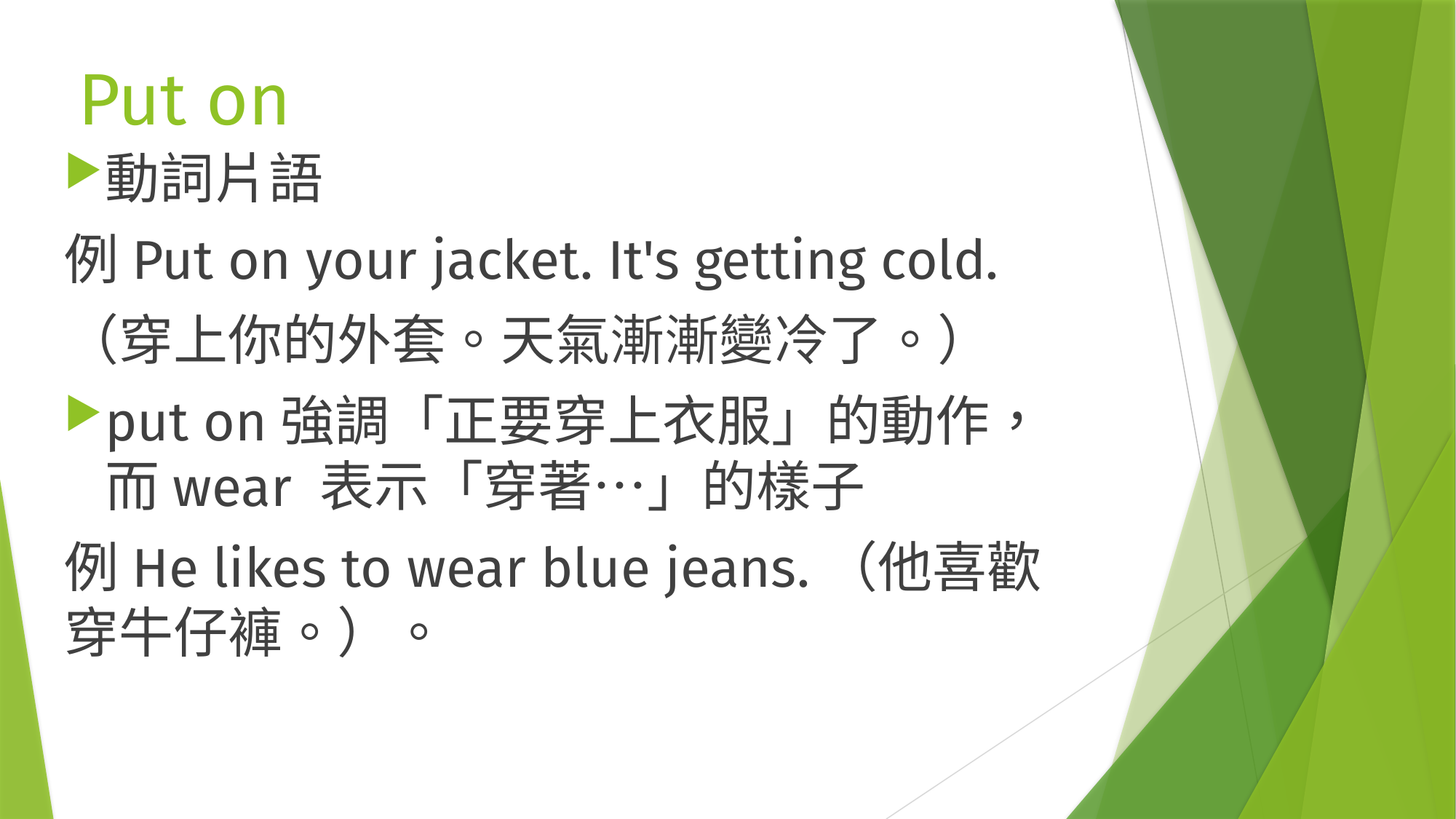

# Put on
動詞片語
例Put on your jacket. It's getting cold.
（穿上你的外套。天氣漸漸變冷了。）
put on強調「正要穿上衣服」的動作，而wear 表示「穿著…」的樣子
例He likes to wear blue jeans.（他喜歡穿牛仔褲。）。